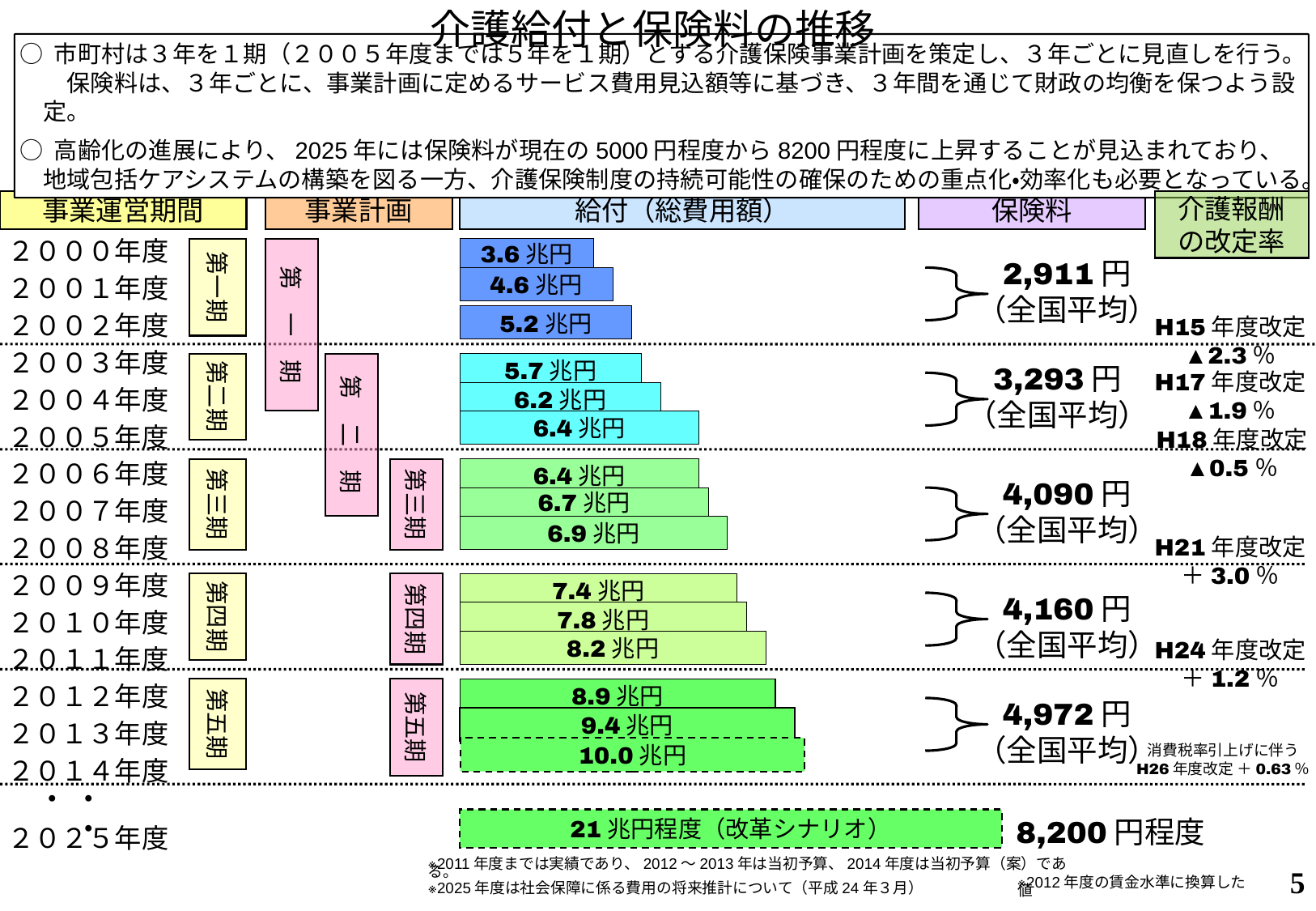

介護給付と保険料の推移
○ 市町村は３年を１期（２００５年度までは５年を１期）とする介護保険事業計画を策定し、３年ごとに見直しを行う。
　　保険料は、３年ごとに、事業計画に定めるサービス費用見込額等に基づき、３年間を通じて財政の均衡を保つよう設定。
○ 高齢化の進展により、2025年には保険料が現在の5000円程度から8200円程度に上昇することが見込まれており、地域包括ケアシステムの構築を図る一方、介護保険制度の持続可能性の確保のための重点化・効率化も必要となっている。
事業運営期間
事業計画
給付（総費用額）
保険料
介護報酬の改定率
２０００年度
２００１年度
２００２年度
２００３年度
２００４年度
２００５年度
２００６年度
２００７年度
２００８年度
２００９年度
２０１０年度
２０１１年度
２０１２年度
２０１３年度
２０１４年度
第一期
第　一　期
3.6兆円
2,911円
（全国平均）
4.6兆円

5.2兆円
H15年度改定
▲2.3％

第二期
第　二　期
5.7兆円
3,293円
（全国平均）
H17年度改定
▲1.9％

6.2兆円
6.4兆円
H18年度改定
▲0.5％

第三期
第三期
6.4兆円
4,090円
（全国平均）
6.7兆円

6.9兆円
H21年度改定
＋3.0％

第四期
第四期
7.4兆円
4,160円
（全国平均）

7.8兆円
H24年度改定
＋1.2％
8.2兆円

第五期
第五期
8.9兆円
4,972円
（全国平均）

9.4兆円
消費税率引上げに伴う
H26年度改定 ＋0.63％
10.0兆円

・・・
8,200円程度
21兆円程度（改革シナリオ）
２０２５年度
5
※2011年度までは実績であり、2012～2013年は当初予算、2014年度は当初予算（案）である。
※2025年度は社会保障に係る費用の将来推計について（平成24年３月）
※2012年度の賃金水準に換算した値